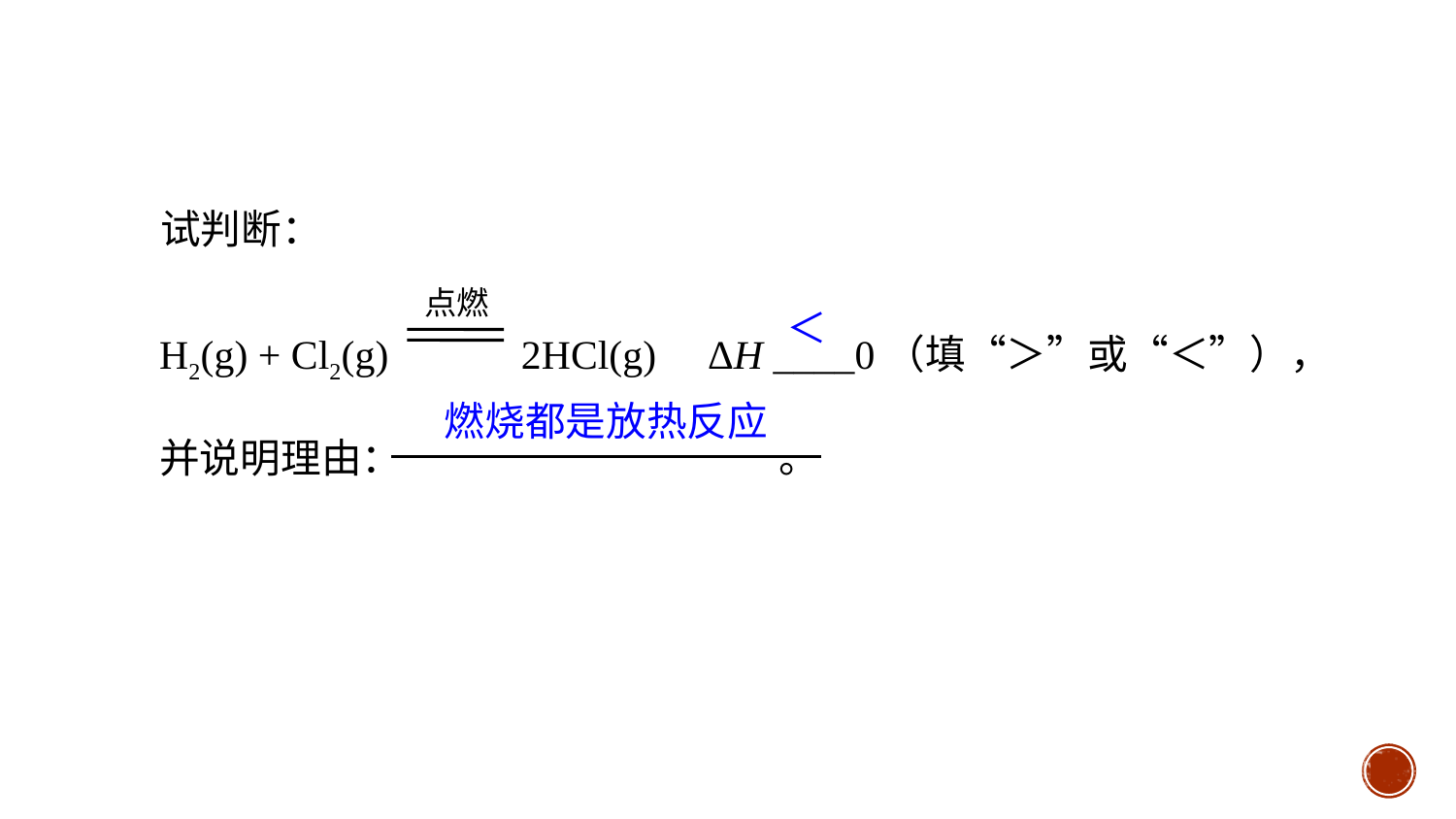

试判断：
H2(g) + Cl2(g)             2HCl(g)     ΔH ____0（填“＞”或“＜”），
并说明理由：                                          。
点燃
＜
燃烧都是放热反应